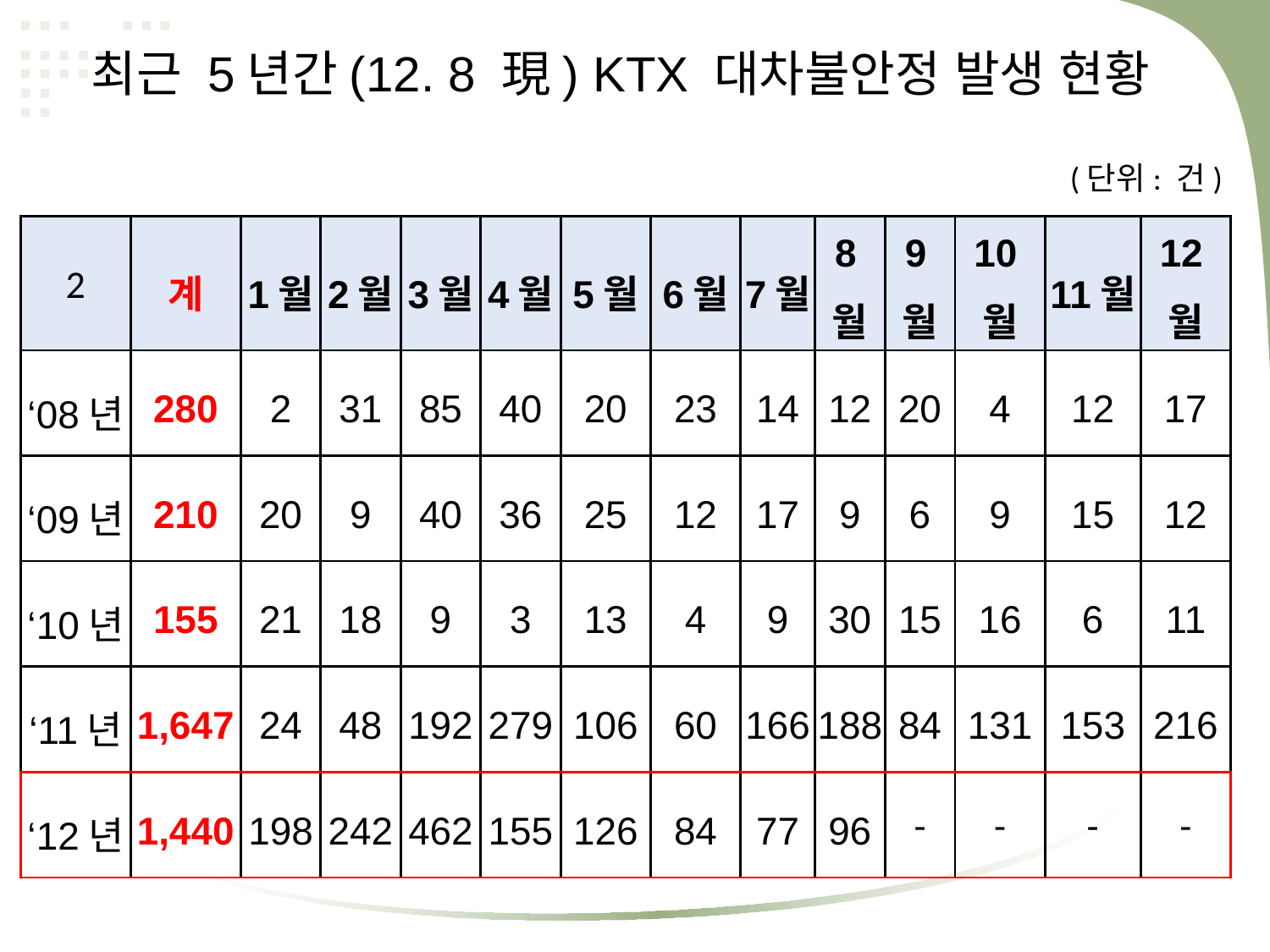

최근 5년간(12. 8 現) KTX 대차불안정 발생 현황
(단위: 건)
| 2 | 계 | 1월 | 2월 | 3월 | 4월 | 5월 | 6월 | 7월 | 8월 | 9월 | 10월 | 11월 | 12월 |
| --- | --- | --- | --- | --- | --- | --- | --- | --- | --- | --- | --- | --- | --- |
| ‘08년 | 280 | 2 | 31 | 85 | 40 | 20 | 23 | 14 | 12 | 20 | 4 | 12 | 17 |
| ‘09년 | 210 | 20 | 9 | 40 | 36 | 25 | 12 | 17 | 9 | 6 | 9 | 15 | 12 |
| ‘10년 | 155 | 21 | 18 | 9 | 3 | 13 | 4 | 9 | 30 | 15 | 16 | 6 | 11 |
| ‘11년 | 1,647 | 24 | 48 | 192 | 279 | 106 | 60 | 166 | 188 | 84 | 131 | 153 | 216 |
| ‘12년 | 1,440 | 198 | 242 | 462 | 155 | 126 | 84 | 77 | 96 | - | - | - | - |